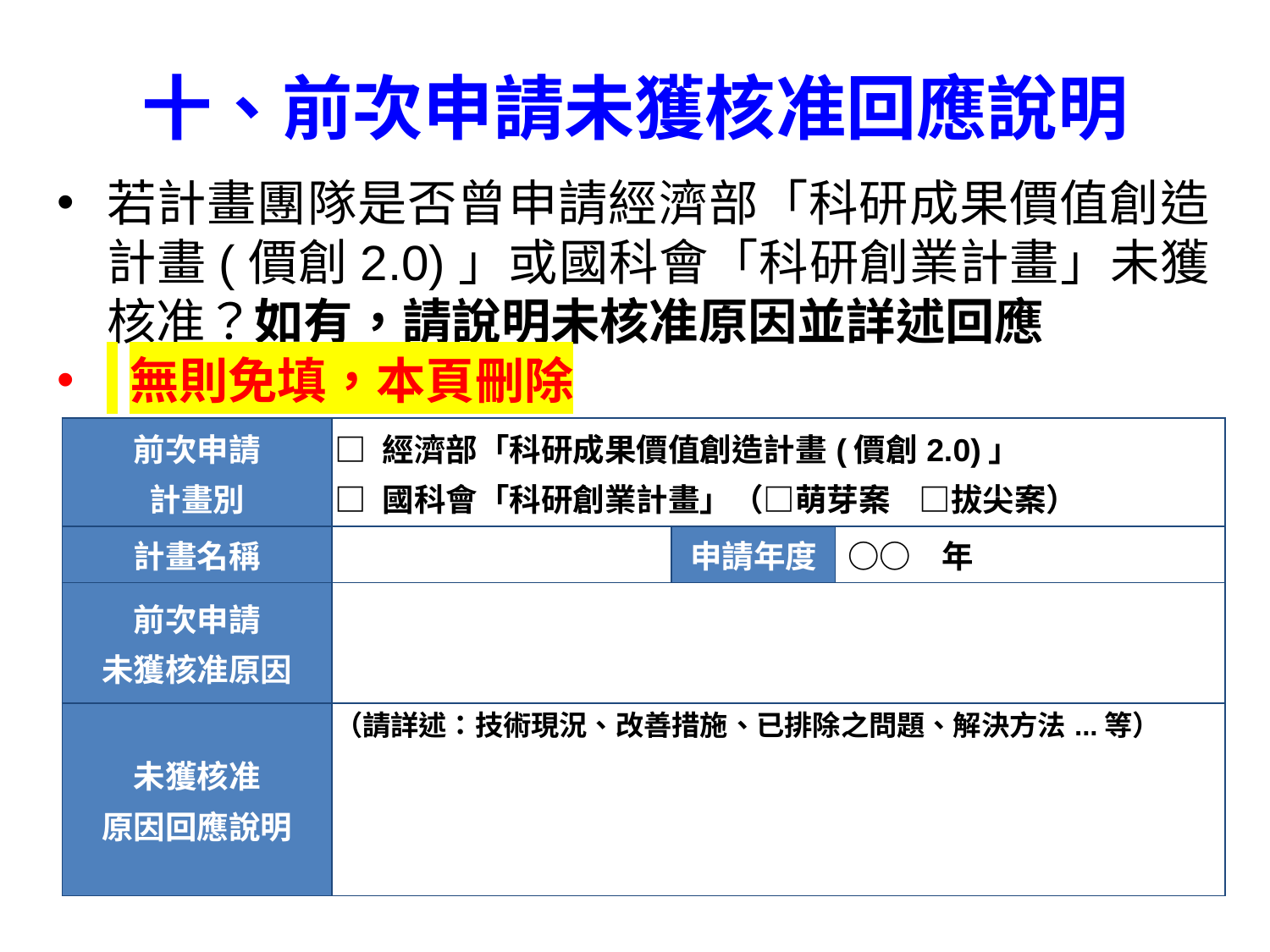

十、前次申請未獲核准回應說明
若計畫團隊是否曾申請經濟部「科研成果價值創造計畫(價創2.0)」或國科會「科研創業計畫」未獲核准？如有，請說明未核准原因並詳述回應
 無則免填，本頁刪除
| 前次申請 計畫別 | □ 經濟部「科研成果價值創造計畫(價創2.0)」 □ 國科會「科研創業計畫」（□萌芽案 □拔尖案） |  |  |
| --- | --- | --- | --- |
| 計畫名稱 |  | 申請年度 | ○○ 年 |
| 前次申請 未獲核准原因 |  |  |  |
| 未獲核准 原因回應說明 | （請詳述：技術現況、改善措施、已排除之問題、解決方法...等） |  |  |